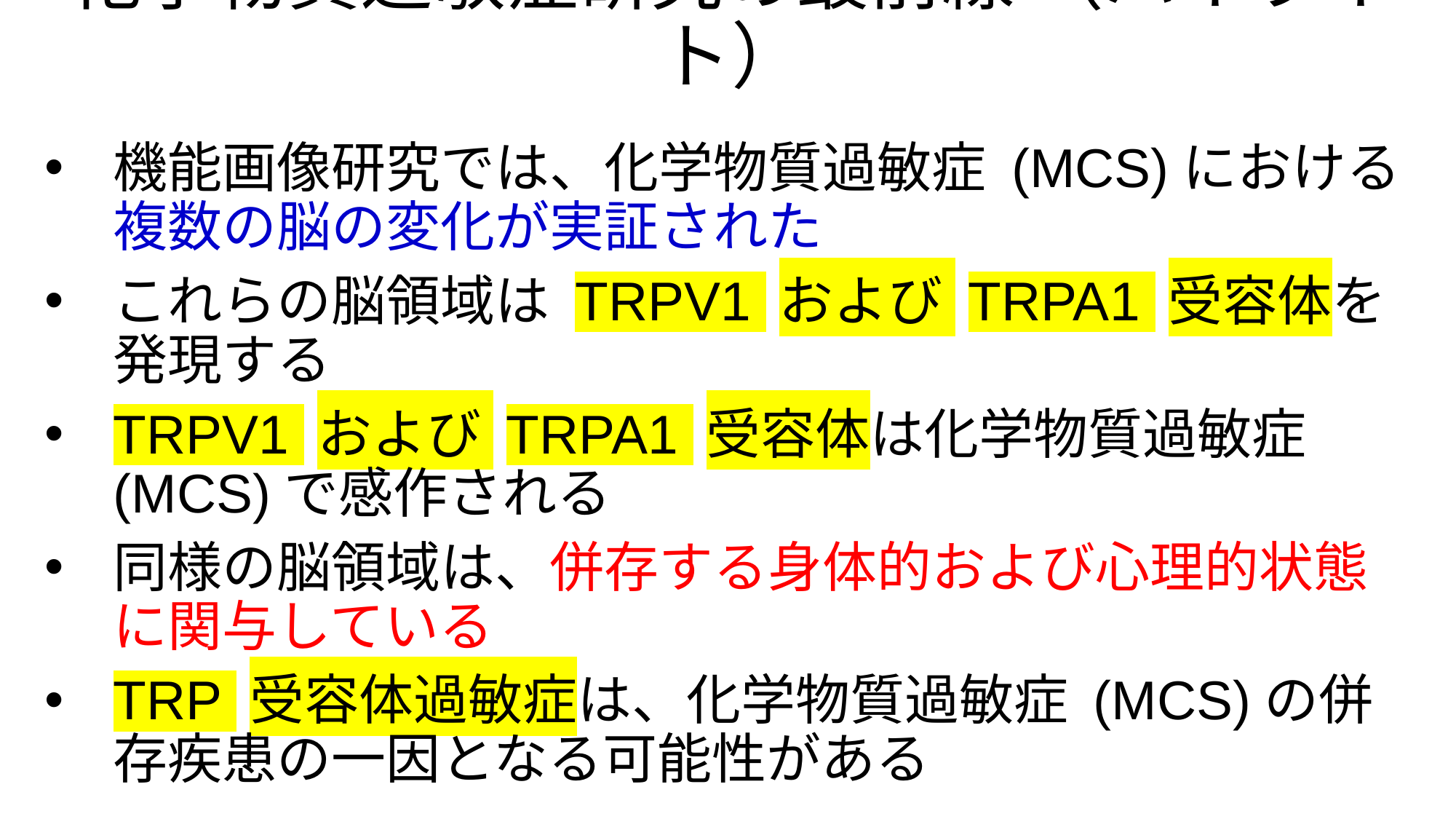

# 化学物質過敏症研究の最前線 （ハイライト）
機能画像研究では、化学物質過敏症 (MCS)における複数の脳の変化が実証された
これらの脳領域は TRPV1 および TRPA1 受容体を発現する
TRPV1 および TRPA1 受容体は化学物質過敏症 (MCS)で感作される
同様の脳領域は、併存する身体的および心理的状態に関与している
TRP 受容体過敏症は、化学物質過敏症 (MCS)の併存疾患の一因となる可能性がある